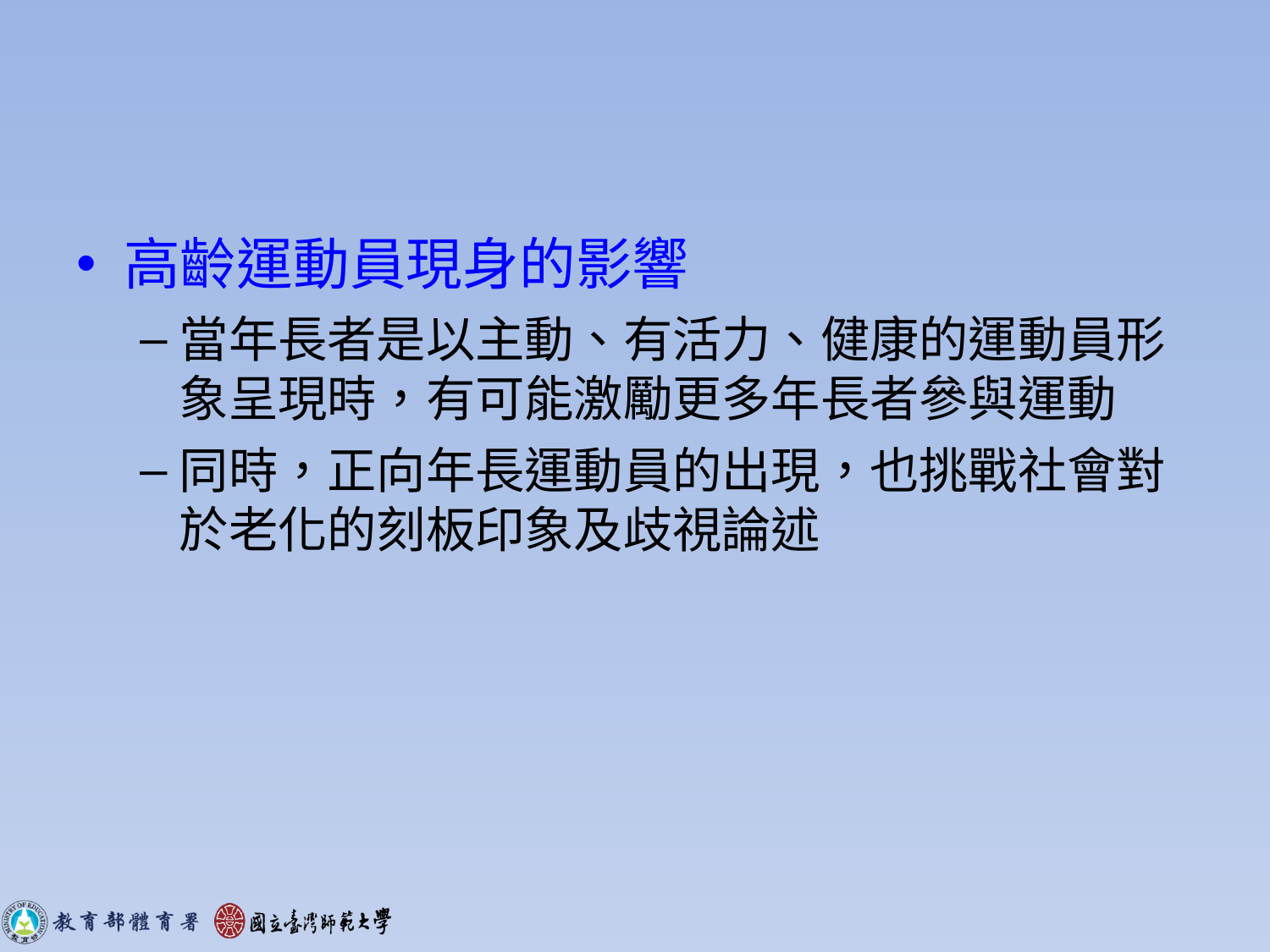

#
高齡運動員現身的影響
當年長者是以主動、有活力、健康的運動員形象呈現時，有可能激勵更多年長者參與運動
同時，正向年長運動員的出現，也挑戰社會對於老化的刻板印象及歧視論述